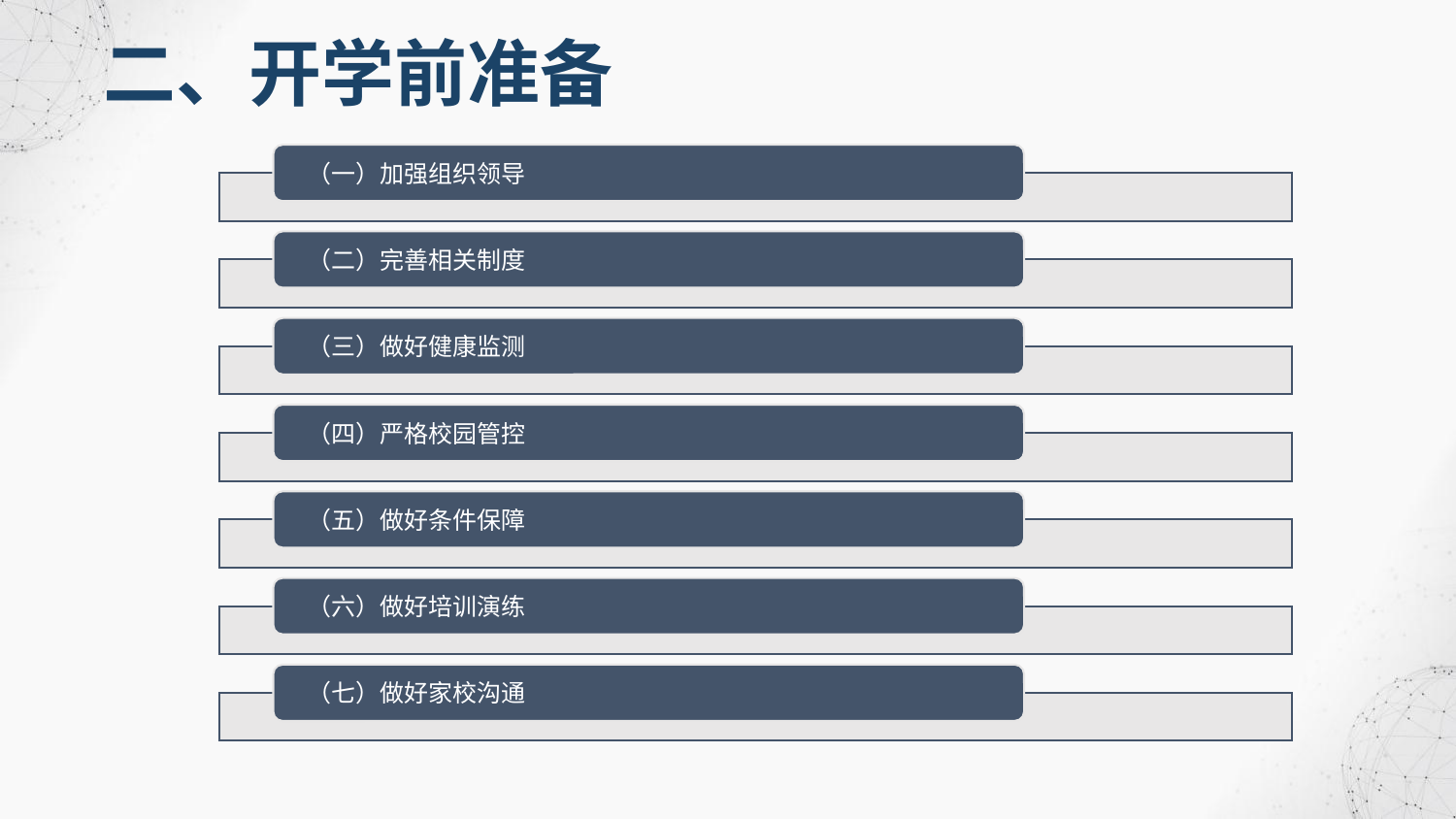

二、开学前准备
（一）加强组织领导
（二）完善相关制度
（三）做好健康监测
（四）严格校园管控
（五）做好条件保障
（六）做好培训演练
（七）做好家校沟通